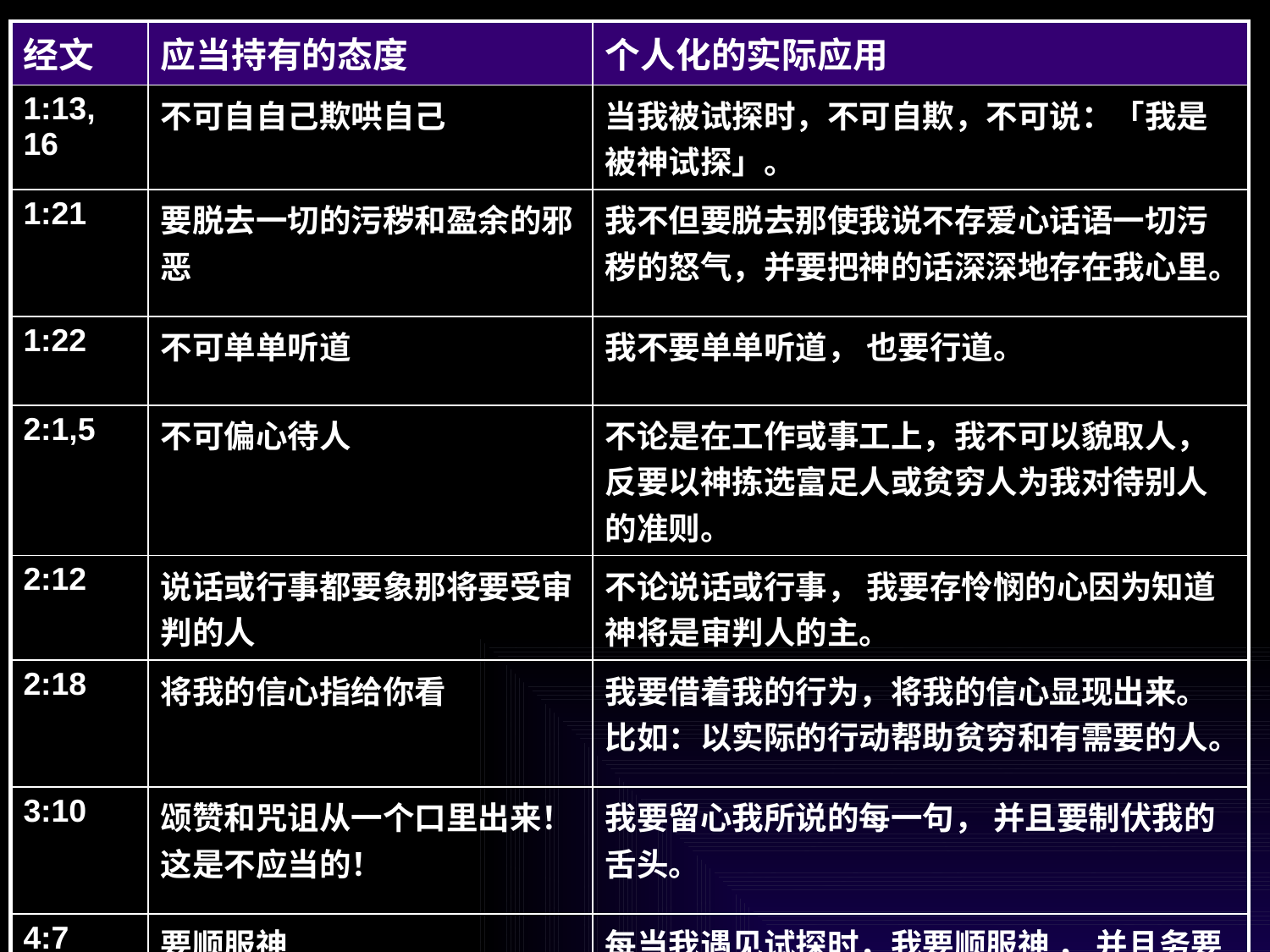

| 经文 | 应当持有的态度 | 个人化的实际应用 |
| --- | --- | --- |
| 1:13, 16 | 不可自自己欺哄自己 | 当我被试探时，不可自欺，不可说：「我是被神试探」。 |
| 1:21 | 要脱去一切的污秽和盈余的邪恶 | 我不但要脱去那使我说不存爱心话语一切污秽的怒气，并要把神的话深深地存在我心里。 |
| 1:22 | 不可单单听道 | 我不要单单听道， 也要行道。 |
| 2:1,5 | 不可偏心待人 | 不论是在工作或事工上，我不可以貌取人，反要以神拣选富足人或贫穷人为我对待别人的准则。 |
| 2:12 | 说话或行事都要象那将要受审判的人 | 不论说话或行事， 我要存怜悯的心因为知道神将是审判人的主。 |
| 2:18 | 将我的信心指给你看 | 我要借着我的行为，将我的信心显现出来。 比如：以实际的行动帮助贫穷和有需要的人。 |
| 3:10 | 颂赞和咒诅从一个口里出来！这是不应当的！ | 我要留心我所说的每一句， 并且要制伏我的舌头。 |
| 4:7 | 要顺服神 | 每当我遇见试探时，我要顺服神 ， 并且务要抵挡魔鬼，魔鬼就必离开我逃跑了。 |